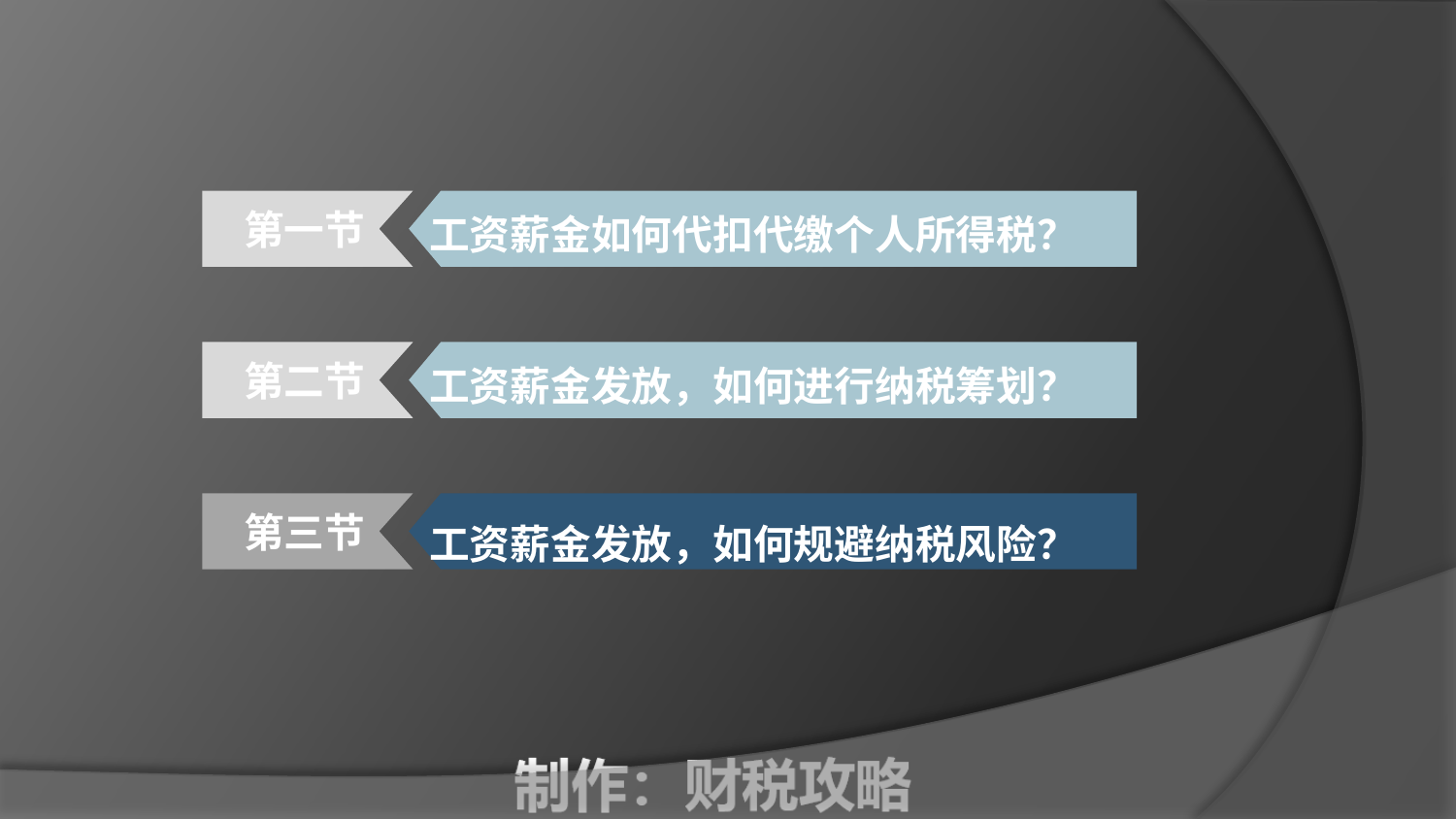

第一节
工资薪金如何代扣代缴个人所得税？
第二节
工资薪金发放，如何进行纳税筹划？
第三节
工资薪金发放，如何规避纳税风险？